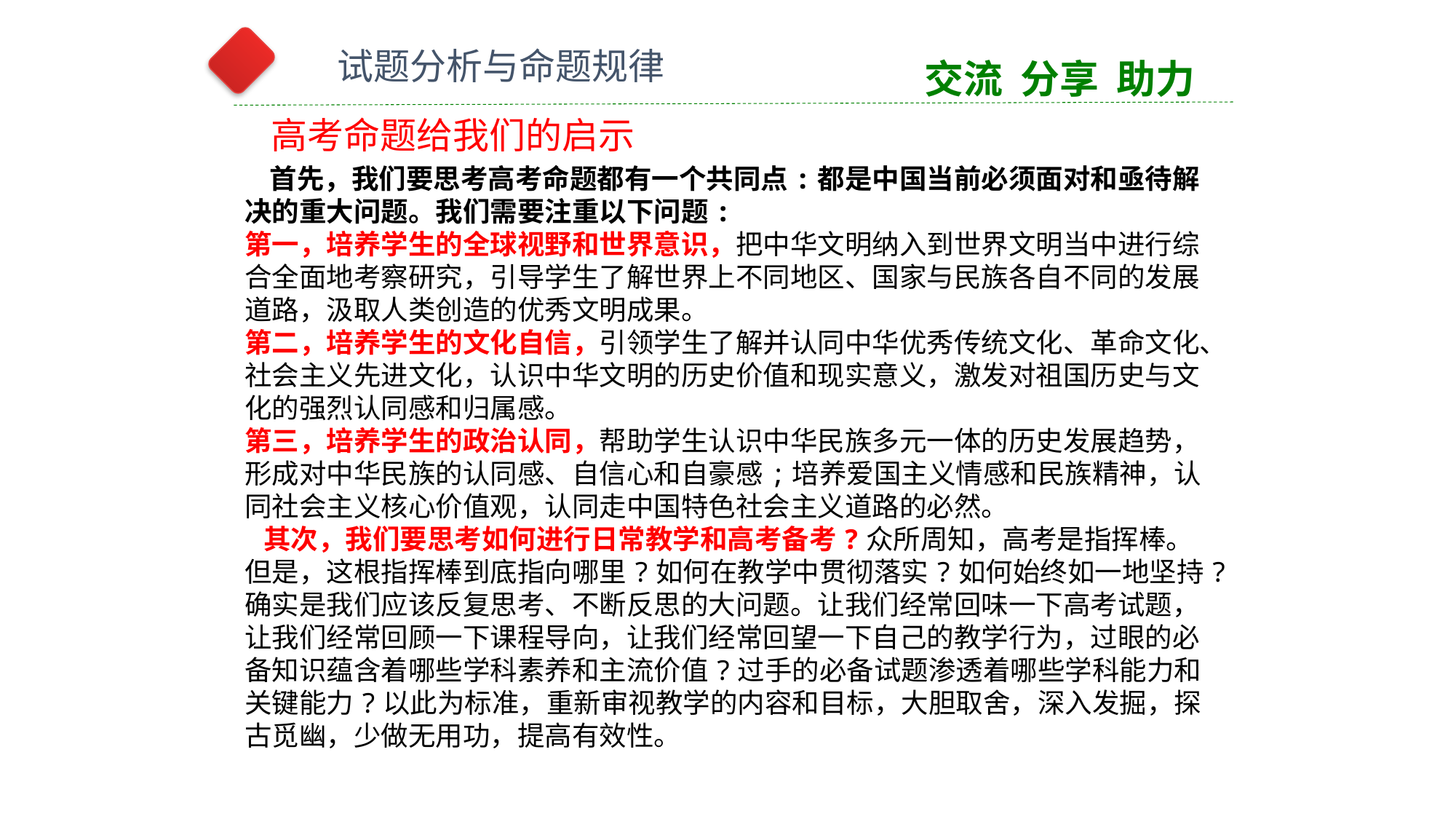

试题分析与命题规律
交流  分享  助力
高考命题给我们的启示
   首先，我们要思考高考命题都有一个共同点:都是中国当前必须面对和亟待解决的重大问题。我们需要注重以下问题:
第一，培养学生的全球视野和世界意识，把中华文明纳入到世界文明当中进行综合全面地考察研究，引导学生了解世界上不同地区、国家与民族各自不同的发展道路，汲取人类创造的优秀文明成果。
第二，培养学生的文化自信，引领学生了解并认同中华优秀传统文化、革命文化、社会主义先进文化，认识中华文明的历史价值和现实意义，激发对祖国历史与文化的强烈认同感和归属感。
第三，培养学生的政治认同，帮助学生认识中华民族多元一体的历史发展趋势，形成对中华民族的认同感、自信心和自豪感;培养爱国主义情感和民族精神，认同社会主义核心价值观，认同走中国特色社会主义道路的必然。
  其次，我们要思考如何进行日常教学和高考备考?众所周知，高考是指挥棒。但是，这根指挥棒到底指向哪里?如何在教学中贯彻落实?如何始终如一地坚持?确实是我们应该反复思考、不断反思的大问题。让我们经常回味一下高考试题，让我们经常回顾一下课程导向，让我们经常回望一下自己的教学行为，过眼的必备知识蕴含着哪些学科素养和主流价值?过手的必备试题渗透着哪些学科能力和关键能力?以此为标准，重新审视教学的内容和目标，大胆取舍，深入发掘，探古觅幽，少做无用功，提高有效性。